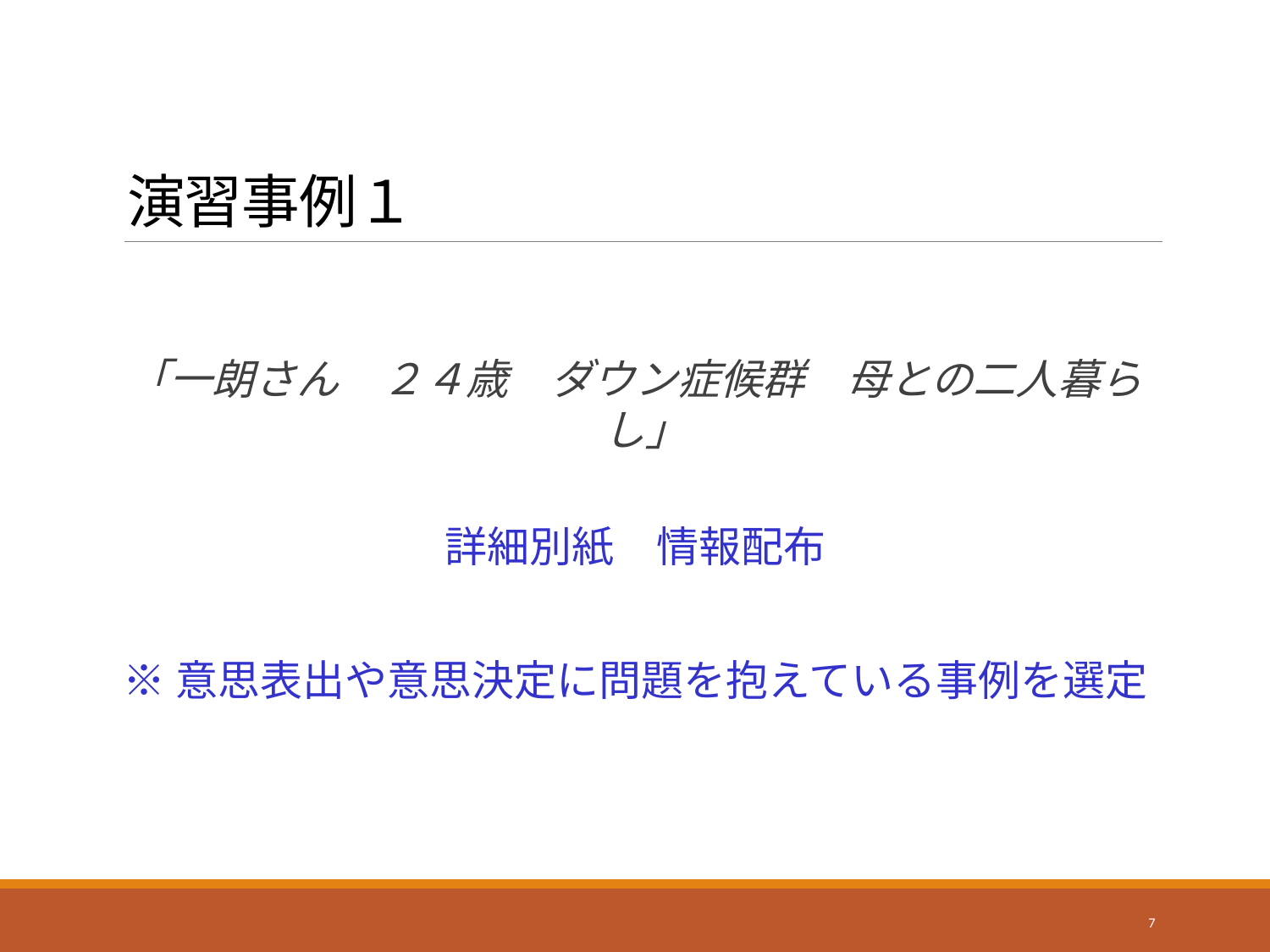

# 演習事例１
「一朗さん　２４歳　ダウン症候群　母との二人暮らし」

詳細別紙　情報配布

※意思表出や意思決定に問題を抱えている事例を選定
7